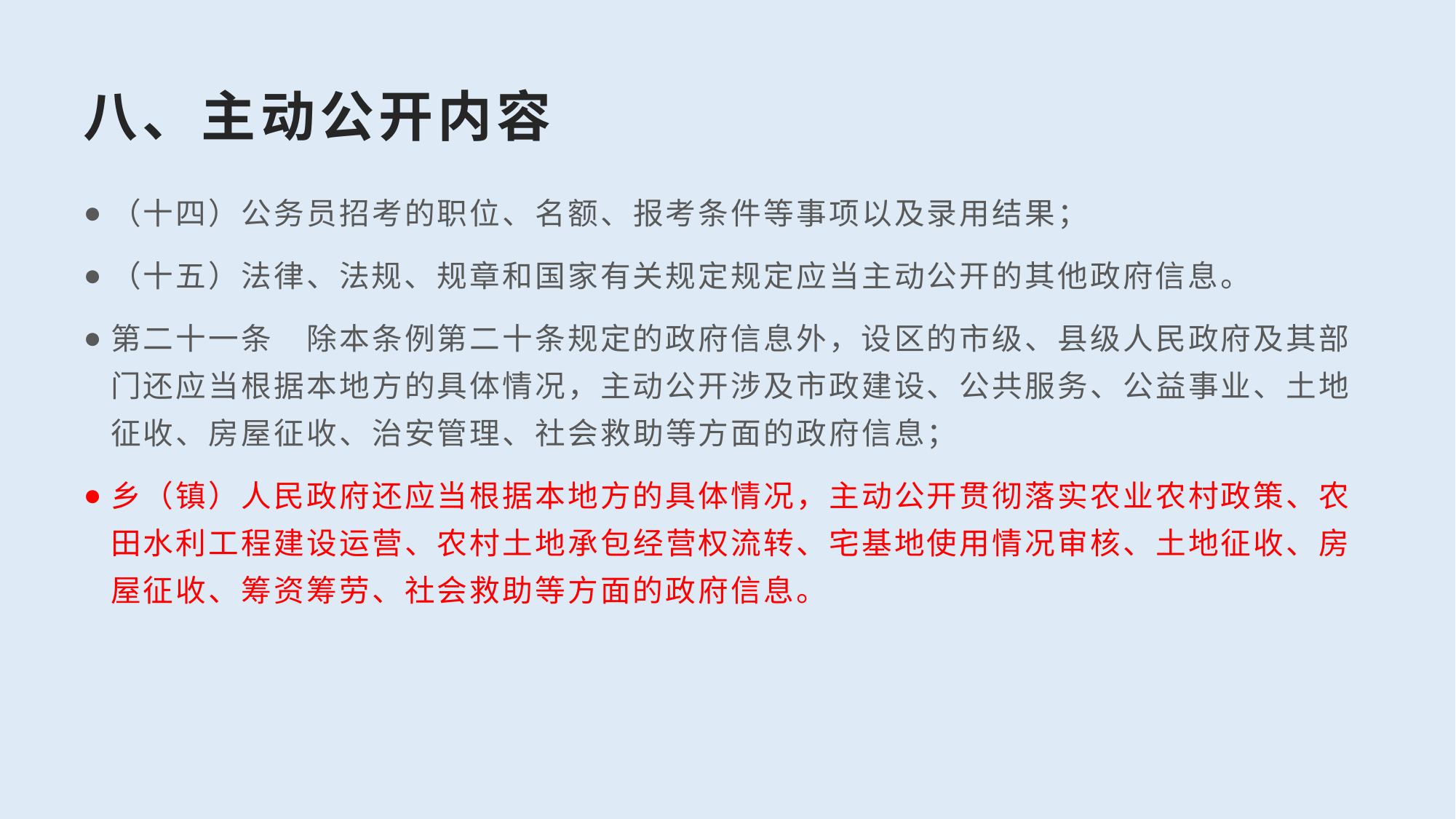

# 八、主动公开内容
（十四）公务员招考的职位、名额、报考条件等事项以及录用结果；
（十五）法律、法规、规章和国家有关规定规定应当主动公开的其他政府信息。
第二十一条　除本条例第二十条规定的政府信息外，设区的市级、县级人民政府及其部门还应当根据本地方的具体情况，主动公开涉及市政建设、公共服务、公益事业、土地征收、房屋征收、治安管理、社会救助等方面的政府信息；
乡（镇）人民政府还应当根据本地方的具体情况，主动公开贯彻落实农业农村政策、农田水利工程建设运营、农村土地承包经营权流转、宅基地使用情况审核、土地征收、房屋征收、筹资筹劳、社会救助等方面的政府信息。